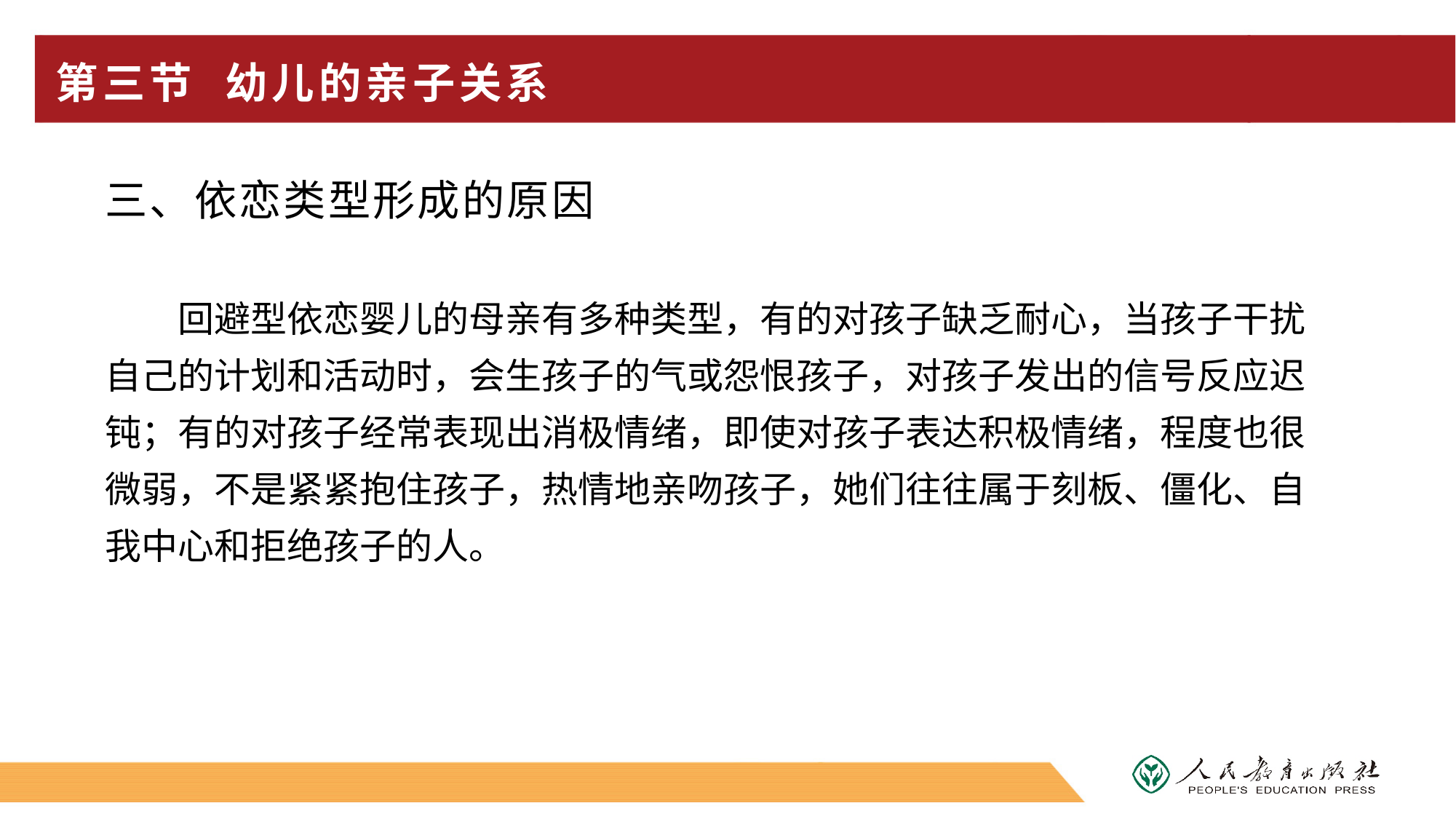

# 第三节  幼儿的亲子关系
三、依恋类型形成的原因
回避型依恋婴儿的母亲有多种类型，有的对孩子缺乏耐心，当孩子干扰自己的计划和活动时，会生孩子的气或怨恨孩子，对孩子发出的信号反应迟钝；有的对孩子经常表现出消极情绪，即使对孩子表达积极情绪，程度也很微弱，不是紧紧抱住孩子，热情地亲吻孩子，她们往往属于刻板、僵化、自我中心和拒绝孩子的人。